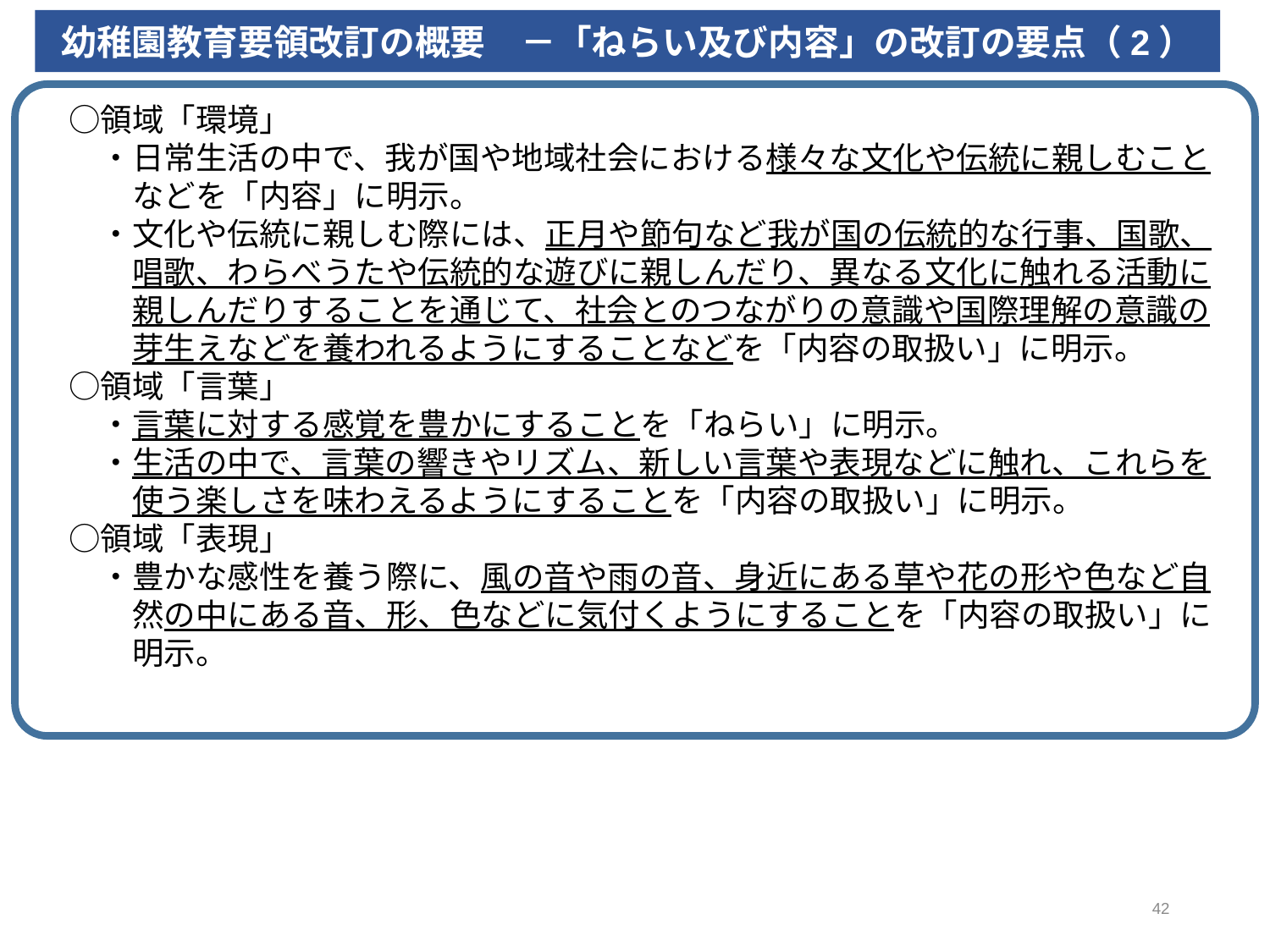

幼稚園教育要領改訂の概要　－「ねらい及び内容」の改訂の要点（2）
　○領域「環境」
　　・日常生活の中で、我が国や地域社会における様々な文化や伝統に親しむこと
　　　などを「内容」に明示。
　　・文化や伝統に親しむ際には、正月や節句など我が国の伝統的な行事、国歌、
　　　唱歌、わらべうたや伝統的な遊びに親しんだり、異なる文化に触れる活動に
　　　親しんだりすることを通じて、社会とのつながりの意識や国際理解の意識の
　　　芽生えなどを養われるようにすることなどを「内容の取扱い」に明示。
　○領域「言葉」
　　・言葉に対する感覚を豊かにすることを「ねらい」に明示。
　　・生活の中で、言葉の響きやリズム、新しい言葉や表現などに触れ、これらを
　　　使う楽しさを味わえるようにすることを「内容の取扱い」に明示。
　○領域「表現」
　　・豊かな感性を養う際に、風の音や雨の音、身近にある草や花の形や色など自
　　　然の中にある音、形、色などに気付くようにすることを「内容の取扱い」に
　　　明示。
42